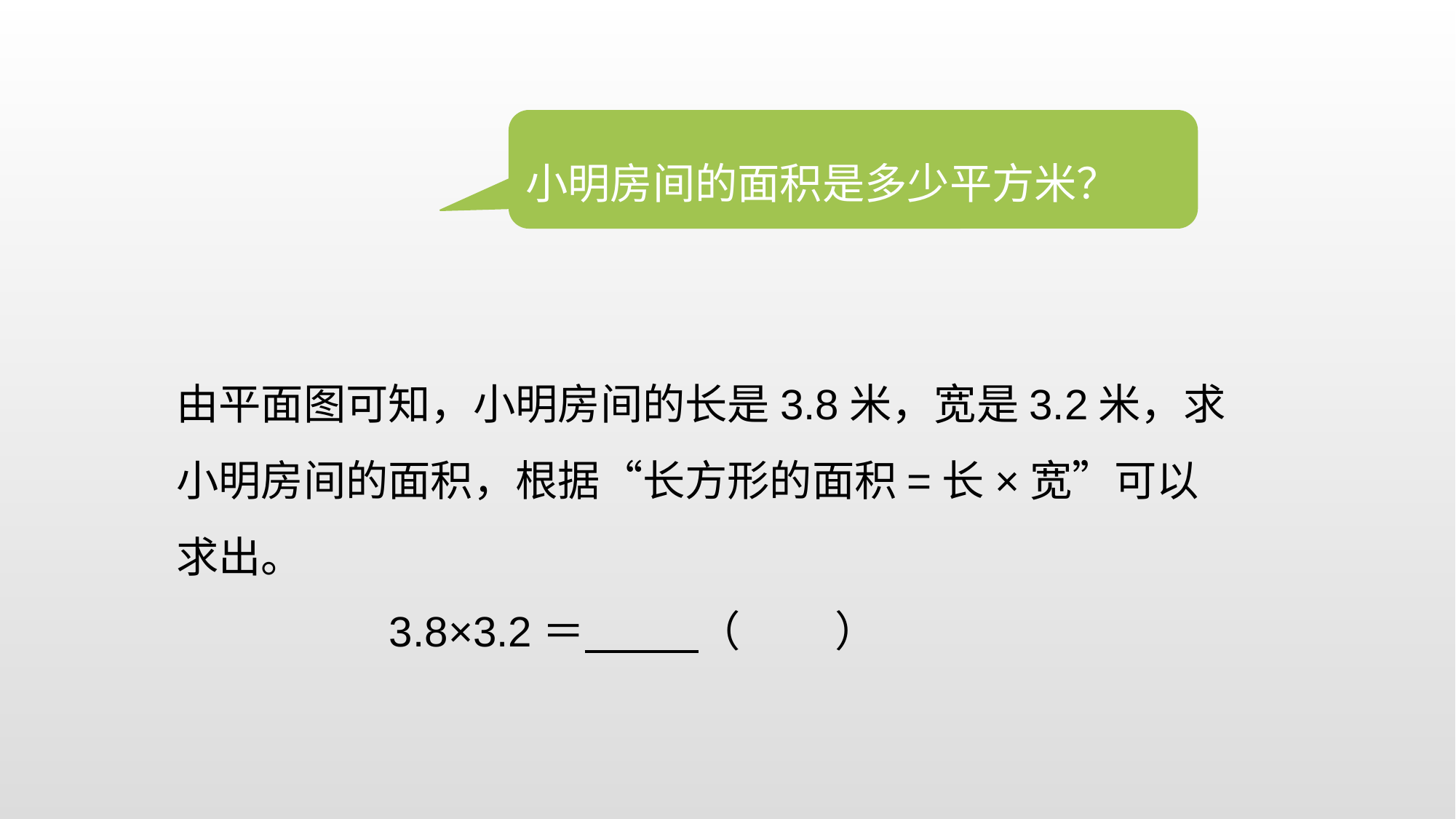

小明房间的面积是多少平方米？
由平面图可知，小明房间的长是3.8米，宽是3.2米，求小明房间的面积，根据“长方形的面积=长×宽”可以求出。
3.8×3.2＝            （          ）